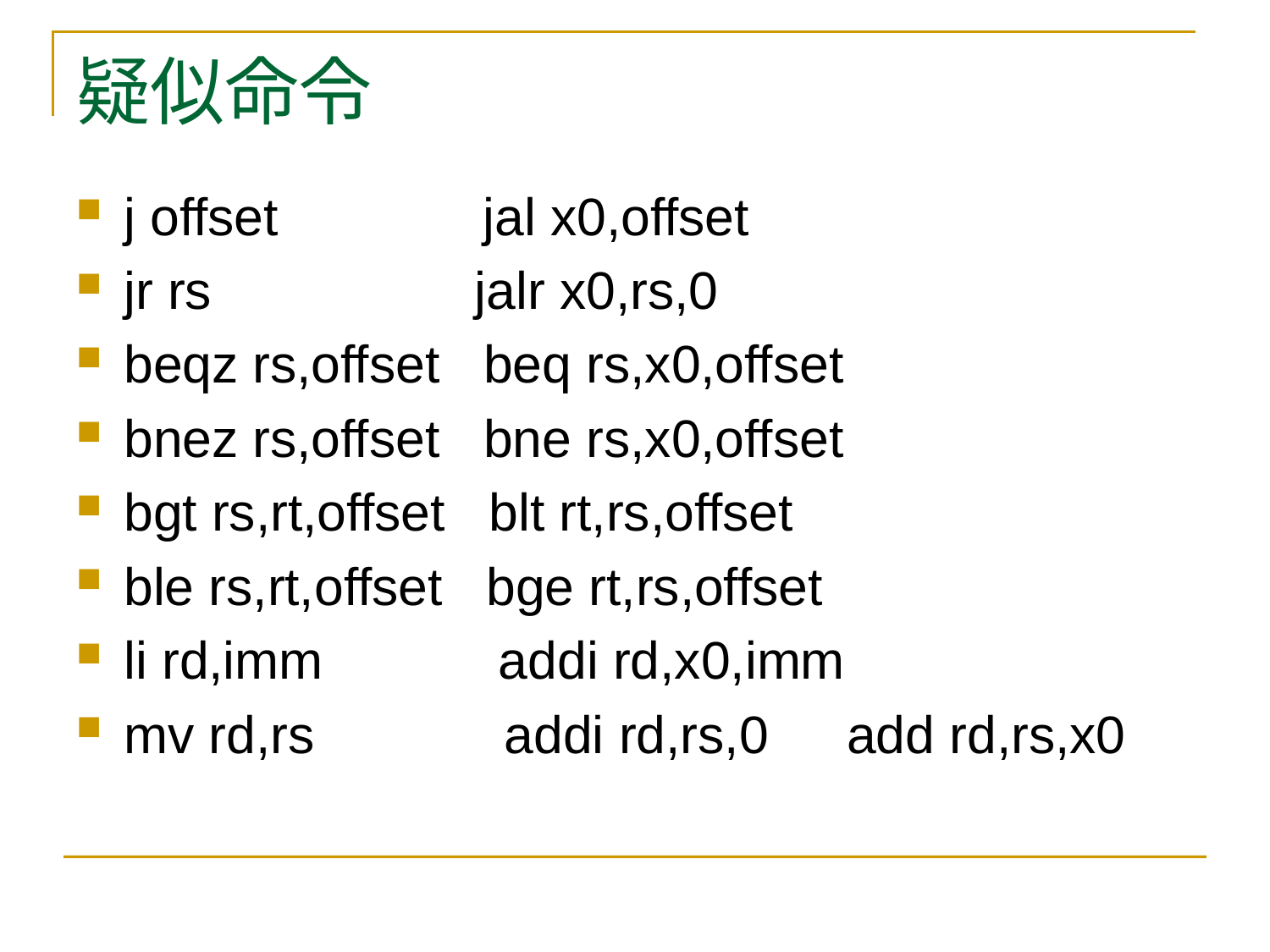

# 疑似命令
j offset              jal x0,offset
jr rs                  jalr x0,rs,0
beqz rs,offset   beq rs,x0,offset
bnez rs,offset   bne rs,x0,offset
bgt rs,rt,offset   blt rt,rs,offset
ble rs,rt,offset   bge rt,rs,offset
li rd,imm            addi rd,x0,imm
mv rd,rs             addi rd,rs,0　add rd,rs,x0